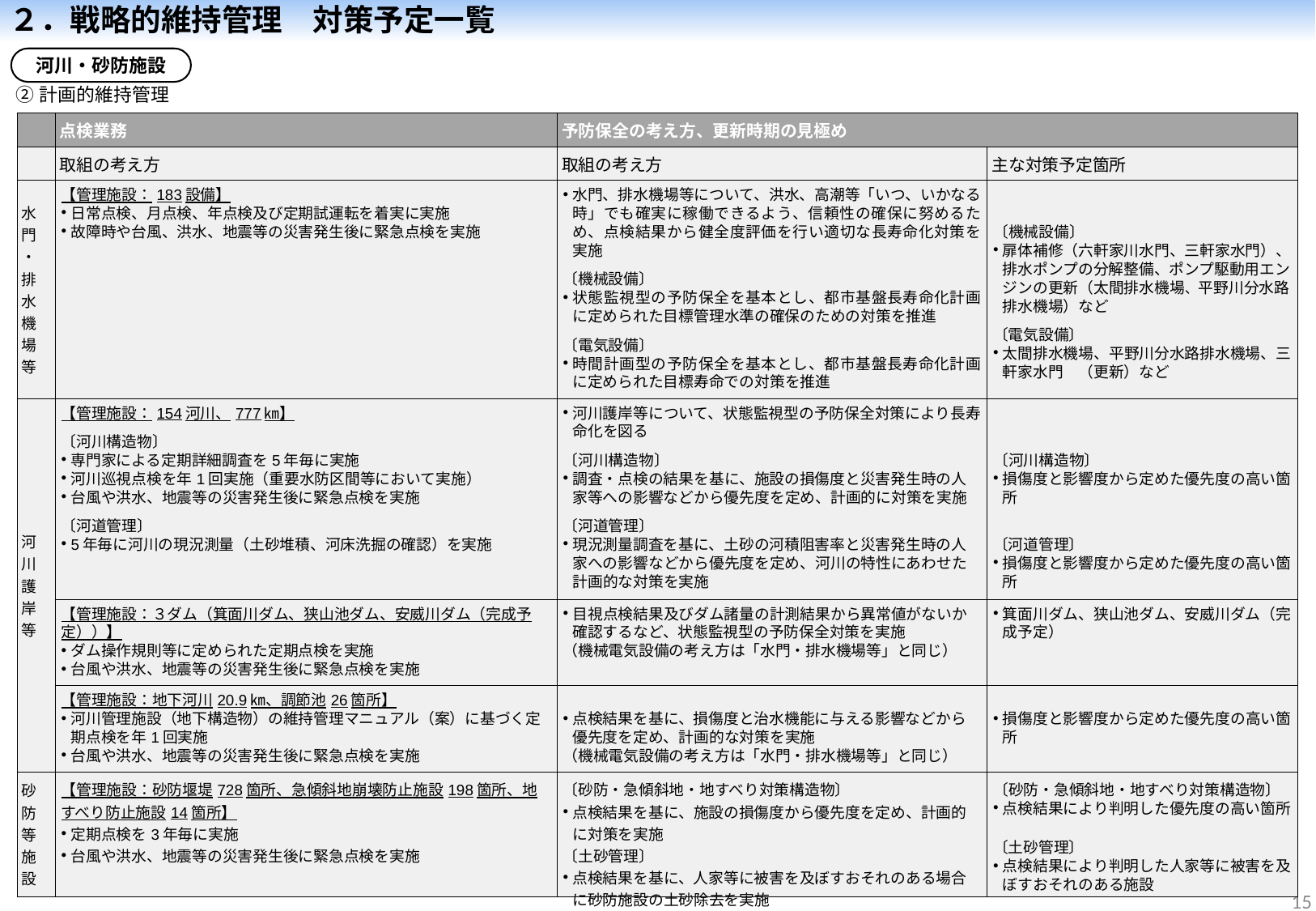

２．戦略的維持管理　対策予定一覧
河川・砂防施設
②計画的維持管理
|  | 点検業務 | 予防保全の考え方、更新時期の見極め |  |
| --- | --- | --- | --- |
|  | 取組の考え方 | 取組の考え方 | 主な対策予定箇所 |
| 水門・排水機場等 | 【管理施設：183設備】 日常点検、月点検、年点検及び定期試運転を着実に実施 故障時や台風、洪水、地震等の災害発生後に緊急点検を実施 | 水門、排水機場等について、洪水、高潮等「いつ、いかなる時」でも確実に稼働できるよう、信頼性の確保に努めるため、点検結果から健全度評価を行い適切な長寿命化対策を実施 〔機械設備〕 状態監視型の予防保全を基本とし、都市基盤長寿命化計画に定められた目標管理水準の確保のための対策を推進 〔電気設備〕 時間計画型の予防保全を基本とし、都市基盤長寿命化計画に定められた目標寿命での対策を推進 | 〔機械設備〕 扉体補修（六軒家川水門、三軒家水門）、排水ポンプの分解整備、ポンプ駆動用エンジンの更新（太間排水機場、平野川分水路排水機場）など 〔電気設備〕 太間排水機場、平野川分水路排水機場、三軒家水門　（更新）など |
| 河川護岸等 | 【管理施設：154河川、777㎞】 〔河川構造物〕 専門家による定期詳細調査を5年毎に実施 河川巡視点検を年1回実施（重要水防区間等において実施） 台風や洪水、地震等の災害発生後に緊急点検を実施 〔河道管理〕 5年毎に河川の現況測量（土砂堆積、河床洗掘の確認）を実施 | 河川護岸等について、状態監視型の予防保全対策により長寿命化を図る 〔河川構造物〕 調査・点検の結果を基に、施設の損傷度と災害発生時の人家等への影響などから優先度を定め、計画的に対策を実施 〔河道管理〕 現況測量調査を基に、土砂の河積阻害率と災害発生時の人家への影響などから優先度を定め、河川の特性にあわせた計画的な対策を実施 | 〔河川構造物〕 損傷度と影響度から定めた優先度の高い箇所 〔河道管理〕 損傷度と影響度から定めた優先度の高い箇所 |
|  | 【管理施設：３ダム（箕面川ダム、狭山池ダム、安威川ダム（完成予定））】 ダム操作規則等に定められた定期点検を実施 台風や洪水、地震等の災害発生後に緊急点検を実施 | 目視点検結果及びダム諸量の計測結果から異常値がないか確認するなど、状態監視型の予防保全対策を実施 （機械電気設備の考え方は「水門・排水機場等」と同じ） | 箕面川ダム、狭山池ダム、安威川ダム（完成予定） |
|  | 【管理施設：地下河川20.9㎞、調節池26箇所】 河川管理施設（地下構造物）の維持管理マニュアル（案）に基づく定期点検を年1回実施 台風や洪水、地震等の災害発生後に緊急点検を実施 | 点検結果を基に、損傷度と治水機能に与える影響などから優先度を定め、計画的な対策を実施 （機械電気設備の考え方は「水門・排水機場等」と同じ） | 損傷度と影響度から定めた優先度の高い箇所 |
| 砂防等施設 | 【管理施設：砂防堰堤728箇所、急傾斜地崩壊防止施設198箇所、地すべり防止施設14箇所】 定期点検を3年毎に実施 台風や洪水、地震等の災害発生後に緊急点検を実施 | 〔砂防・急傾斜地・地すべり対策構造物〕 点検結果を基に、施設の損傷度から優先度を定め、計画的に対策を実施 〔土砂管理〕 点検結果を基に、人家等に被害を及ぼすおそれのある場合に砂防施設の土砂除去を実施 | 〔砂防・急傾斜地・地すべり対策構造物〕 点検結果により判明した優先度の高い箇所 〔土砂管理〕 点検結果により判明した人家等に被害を及ぼすおそれのある施設 |
15